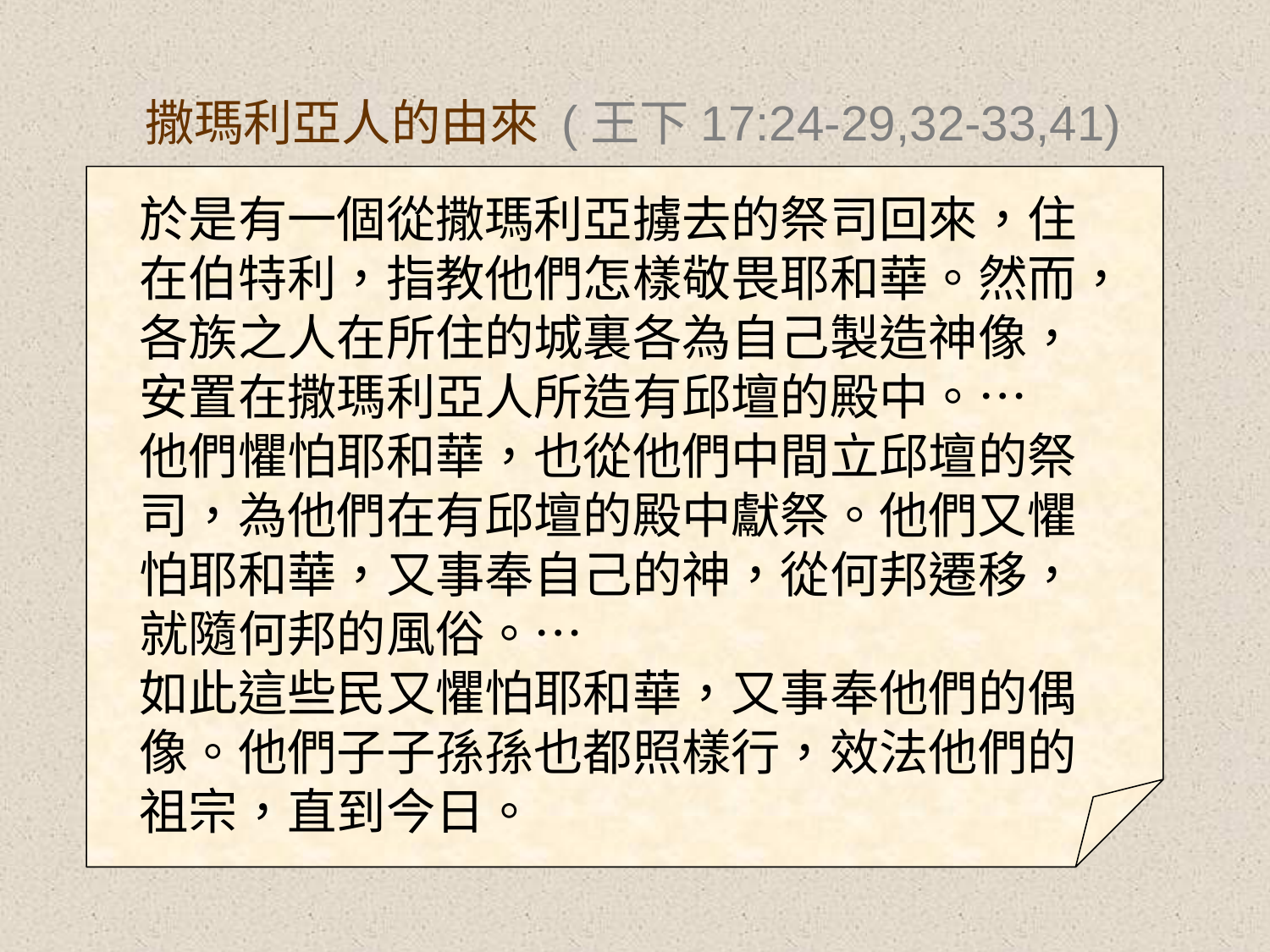

撒瑪利亞人的由來 (王下17:24-29,32-33,41)

於是有一個從撒瑪利亞擄去的祭司回來，住在伯特利，指教他們怎樣敬畏耶和華。然而，各族之人在所住的城裏各為自己製造神像，安置在撒瑪利亞人所造有邱壇的殿中。…
他們懼怕耶和華，也從他們中間立邱壇的祭司，為他們在有邱壇的殿中獻祭。他們又懼怕耶和華，又事奉自己的神，從何邦遷移，就隨何邦的風俗。…
如此這些民又懼怕耶和華，又事奉他們的偶像。他們子子孫孫也都照樣行，效法他們的祖宗，直到今日。